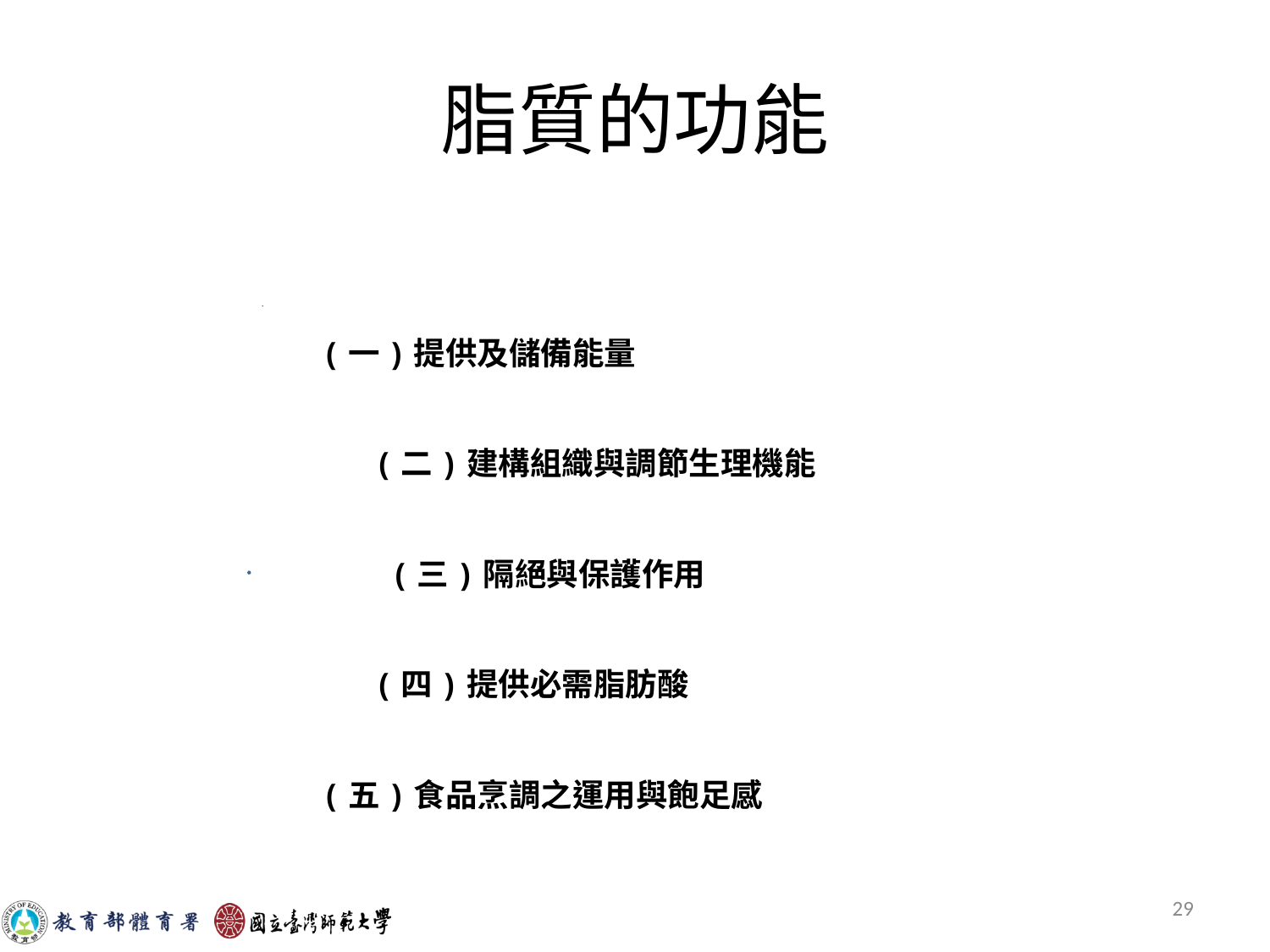

# 脂質的功能
(一)提供及儲備能量
(二)建構組織與調節生理機能
(三)隔絕與保護作用
(四)提供必需脂肪酸
(五)食品烹調之運用與飽足感
29